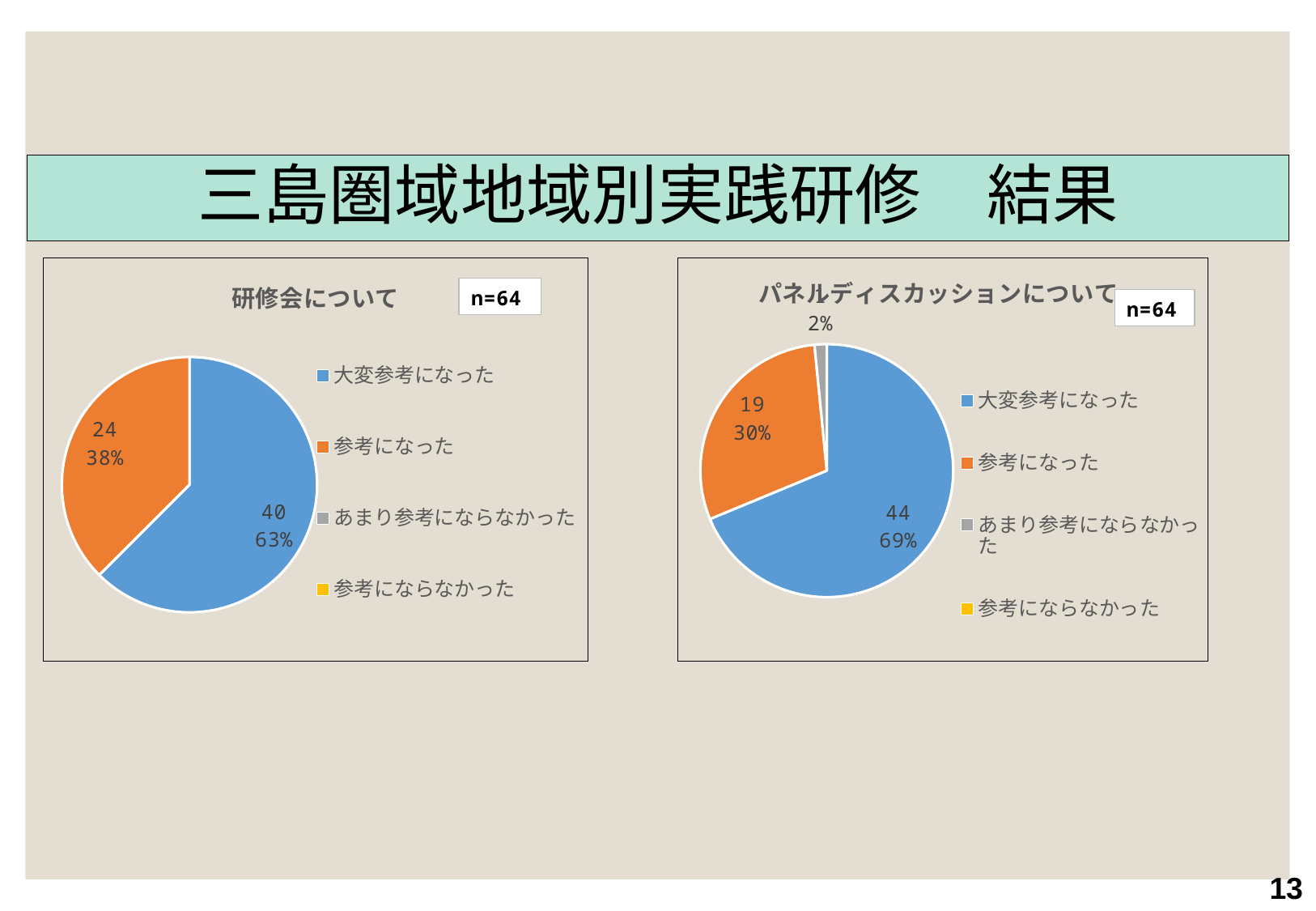

# 三島圏域地域別実践研修　結果

### Chart: 研修会について

| Category |  |
|---|---|
| 大変参考になった | 40.0 |
| 参考になった | 24.0 |
| あまり参考にならなかった | 0.0 |
| 参考にならなかった | 0.0 |

### Chart: パネルディスカッションについて

| Category |  |
|---|---|
| 大変参考になった | 44.0 |
| 参考になった | 19.0 |
| あまり参考にならなかった | 1.0 |
| 参考にならなかった | 0.0 |
13